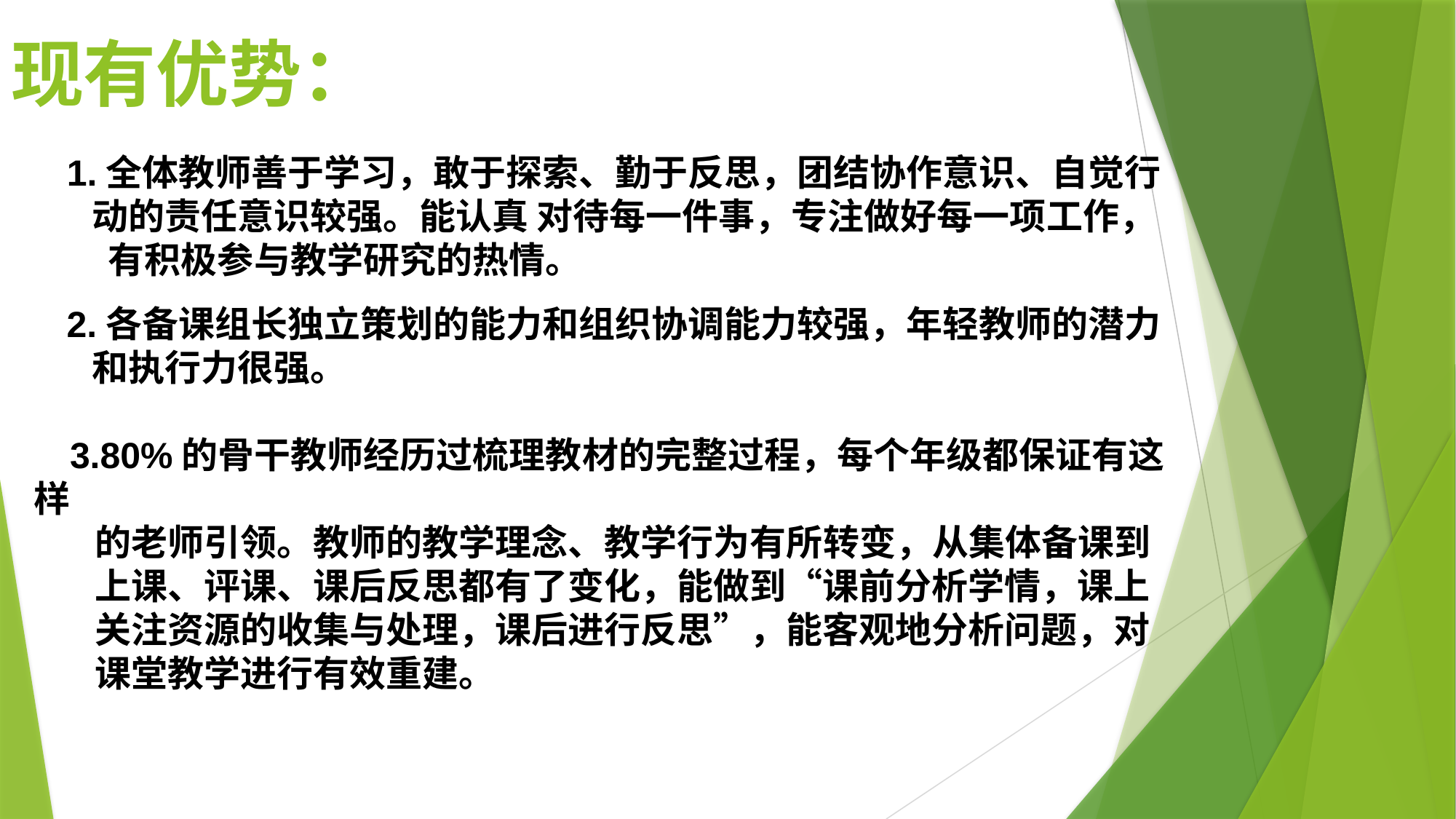

现有优势：
1.全体教师善于学习，敢于探索、勤于反思，团结协作意识、自觉行
  动的责任意识较强。能认真 对待每一件事，专注做好每一项工作，
    有积极参与教学研究的热情。
2.各备课组长独立策划的能力和组织协调能力较强，年轻教师的潜力
  和执行力很强。
3.80%的骨干教师经历过梳理教材的完整过程，每个年级都保证有这样
  的老师引领。教师的教学理念、教学行为有所转变，从集体备课到
  上课、评课、课后反思都有了变化，能做到“课前分析学情，课上
  关注资源的收集与处理，课后进行反思”，能客观地分析问题，对
  课堂教学进行有效重建。